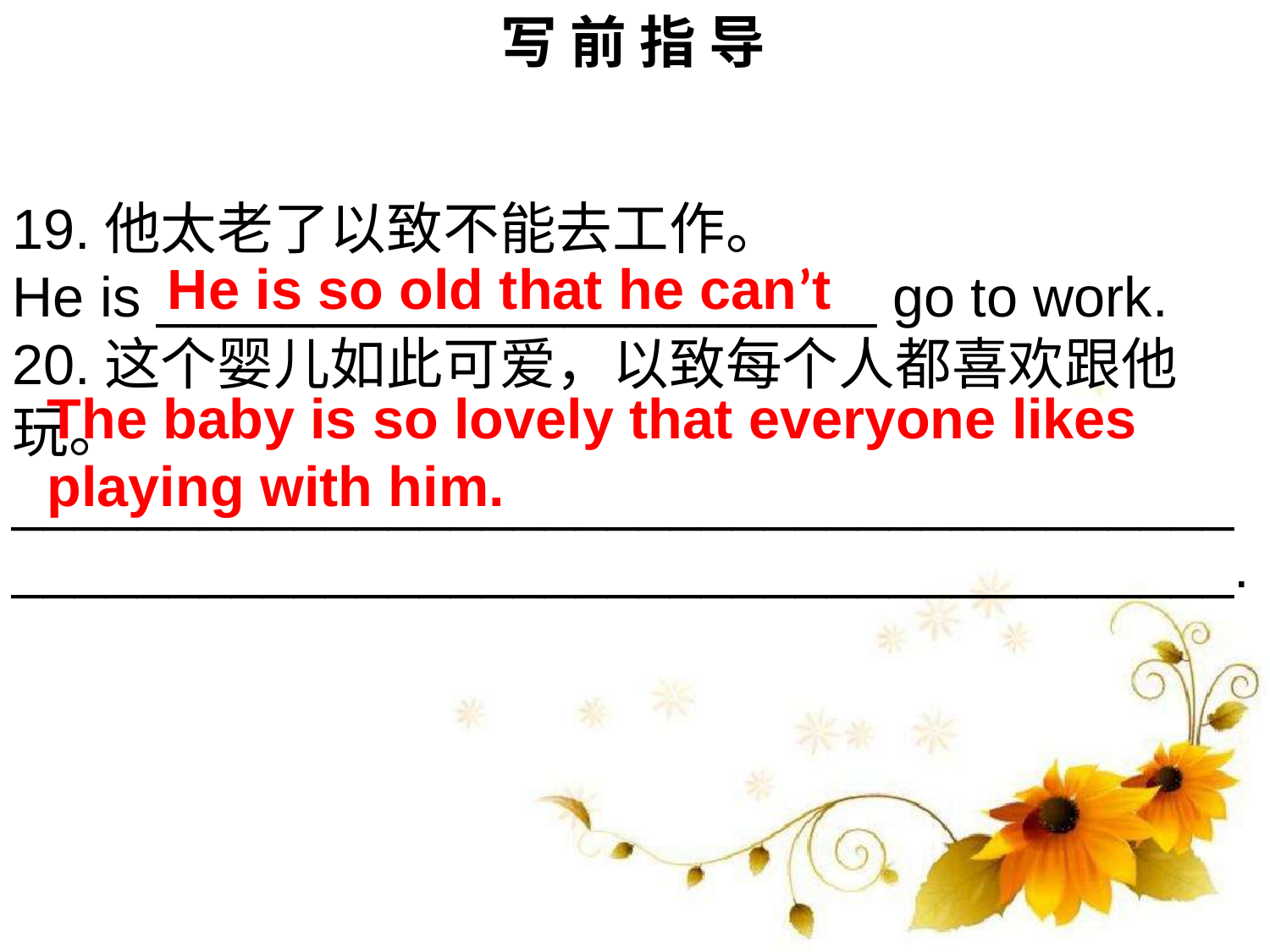

写 前 指 导

19.他太老了以致不能去工作。
He is _______________________ go to work.
20.这个婴儿如此可爱，以致每个人都喜欢跟他玩。 ______________________________________________________________________________.
He is so old that he can’t
The baby is so lovely that everyone likes playing with him.